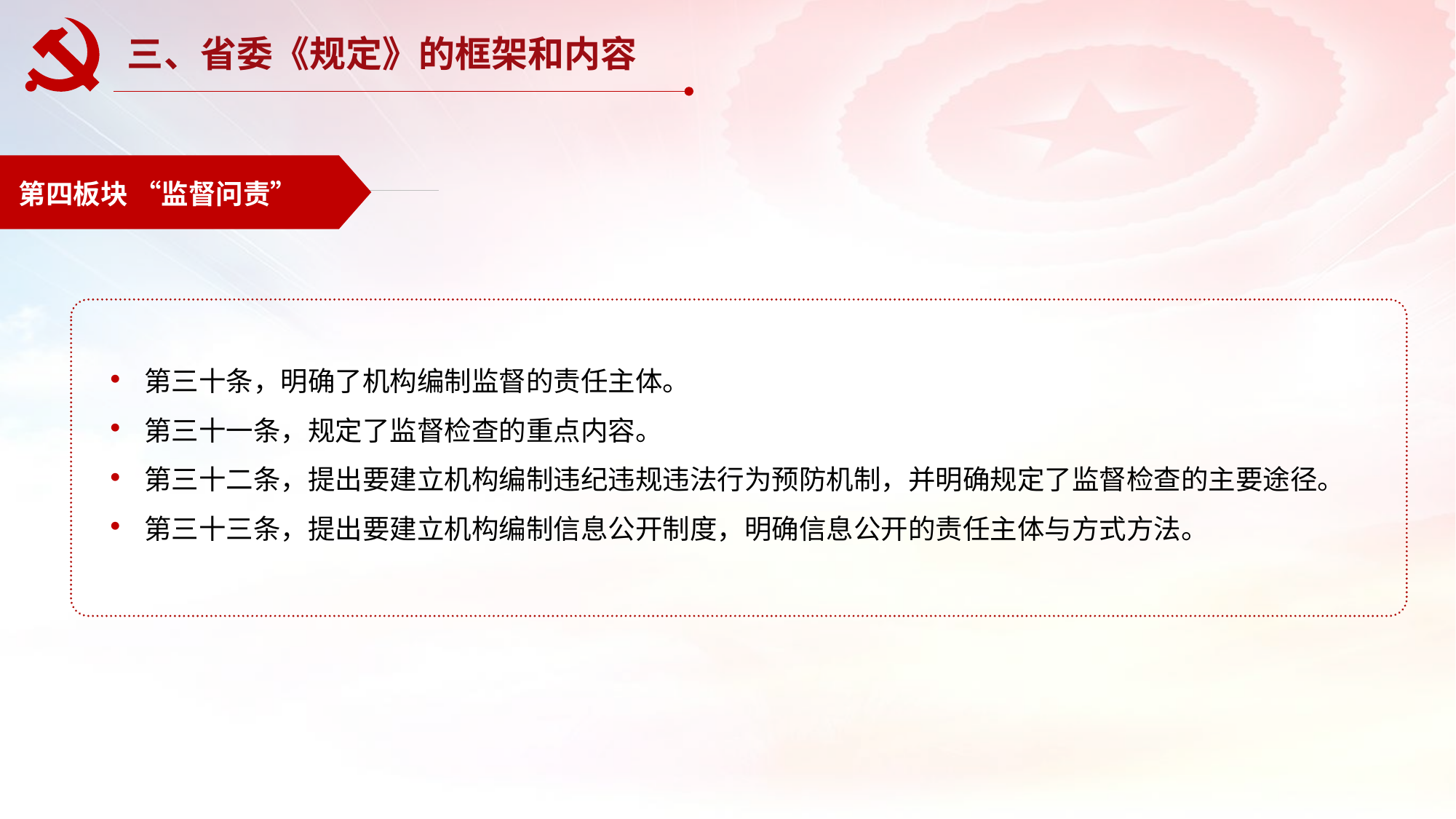

三、省委《规定》的框架和内容

第四板块 “监督问责”

第三十条，明确了机构编制监督的责任主体。
第三十一条，规定了监督检查的重点内容。
第三十二条，提出要建立机构编制违纪违规违法行为预防机制，并明确规定了监督检查的主要途径。
第三十三条，提出要建立机构编制信息公开制度，明确信息公开的责任主体与方式方法。